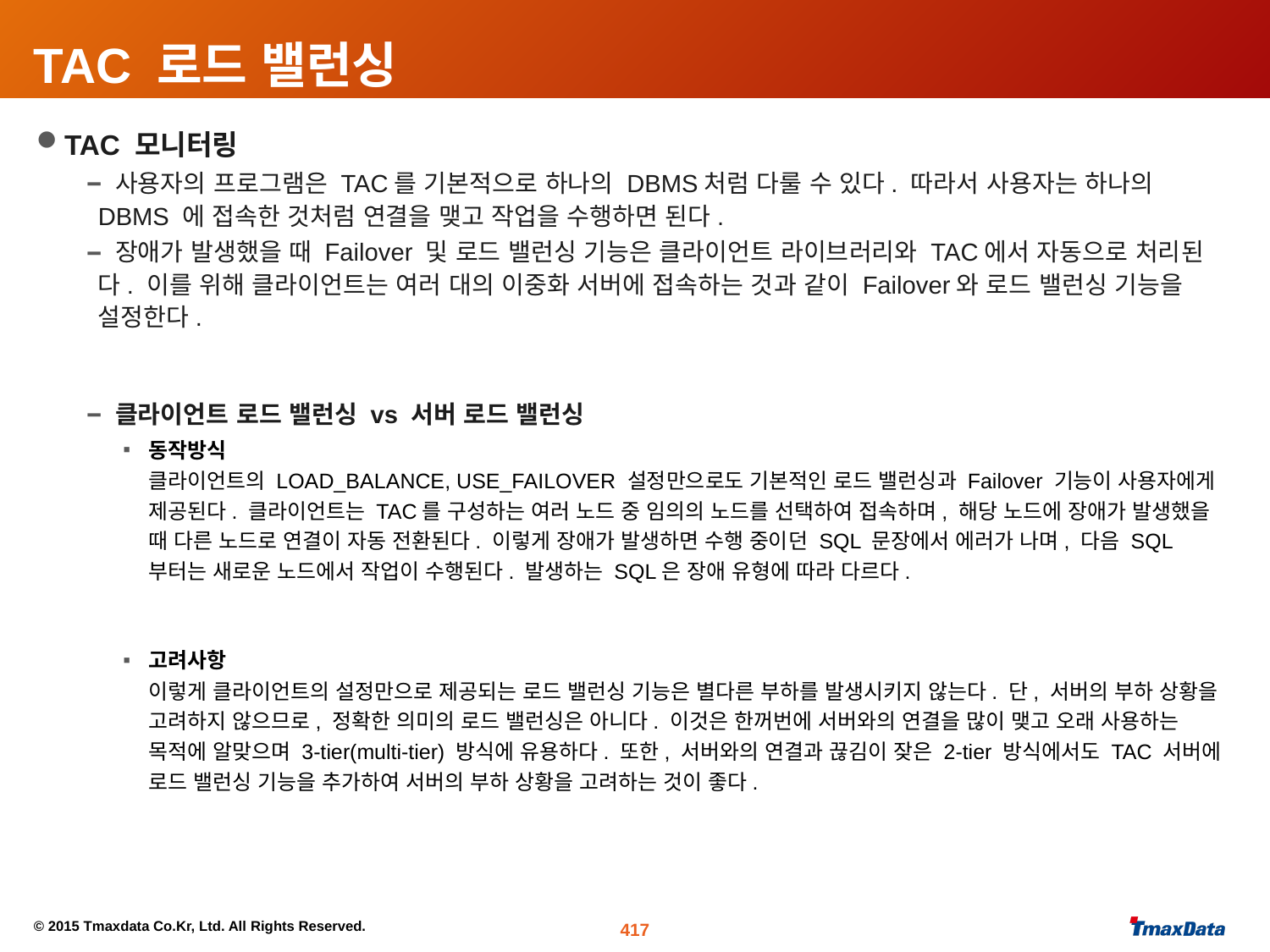

# TAC 로드 밸런싱
TAC 모니터링
 사용자의 프로그램은 TAC를 기본적으로 하나의 DBMS처럼 다룰 수 있다. 따라서 사용자는 하나의 DBMS 에 접속한 것처럼 연결을 맺고 작업을 수행하면 된다.
 장애가 발생했을 때 Failover 및 로드 밸런싱 기능은 클라이언트 라이브러리와 TAC에서 자동으로 처리된다. 이를 위해 클라이언트는 여러 대의 이중화 서버에 접속하는 것과 같이 Failover와 로드 밸런싱 기능을 설정한다.

 클라이언트 로드 밸런싱 vs 서버 로드 밸런싱
동작방식
클라이언트의 LOAD_BALANCE, USE_FAILOVER 설정만으로도 기본적인 로드 밸런싱과 Failover 기능이 사용자에게 제공된다. 클라이언트는 TAC를 구성하는 여러 노드 중 임의의 노드를 선택하여 접속하며, 해당 노드에 장애가 발생했을 때 다른 노드로 연결이 자동 전환된다. 이렇게 장애가 발생하면 수행 중이던 SQL 문장에서 에러가 나며, 다음 SQL부터는 새로운 노드에서 작업이 수행된다. 발생하는 SQL은 장애 유형에 따라 다르다.

고려사항
이렇게 클라이언트의 설정만으로 제공되는 로드 밸런싱 기능은 별다른 부하를 발생시키지 않는다. 단, 서버의 부하 상황을 고려하지 않으므로, 정확한 의미의 로드 밸런싱은 아니다. 이것은 한꺼번에 서버와의 연결을 많이 맺고 오래 사용하는 목적에 알맞으며 3-tier(multi-tier) 방식에 유용하다. 또한, 서버와의 연결과 끊김이 잦은 2-tier 방식에서도 TAC 서버에 로드 밸런싱 기능을 추가하여 서버의 부하 상황을 고려하는 것이 좋다.